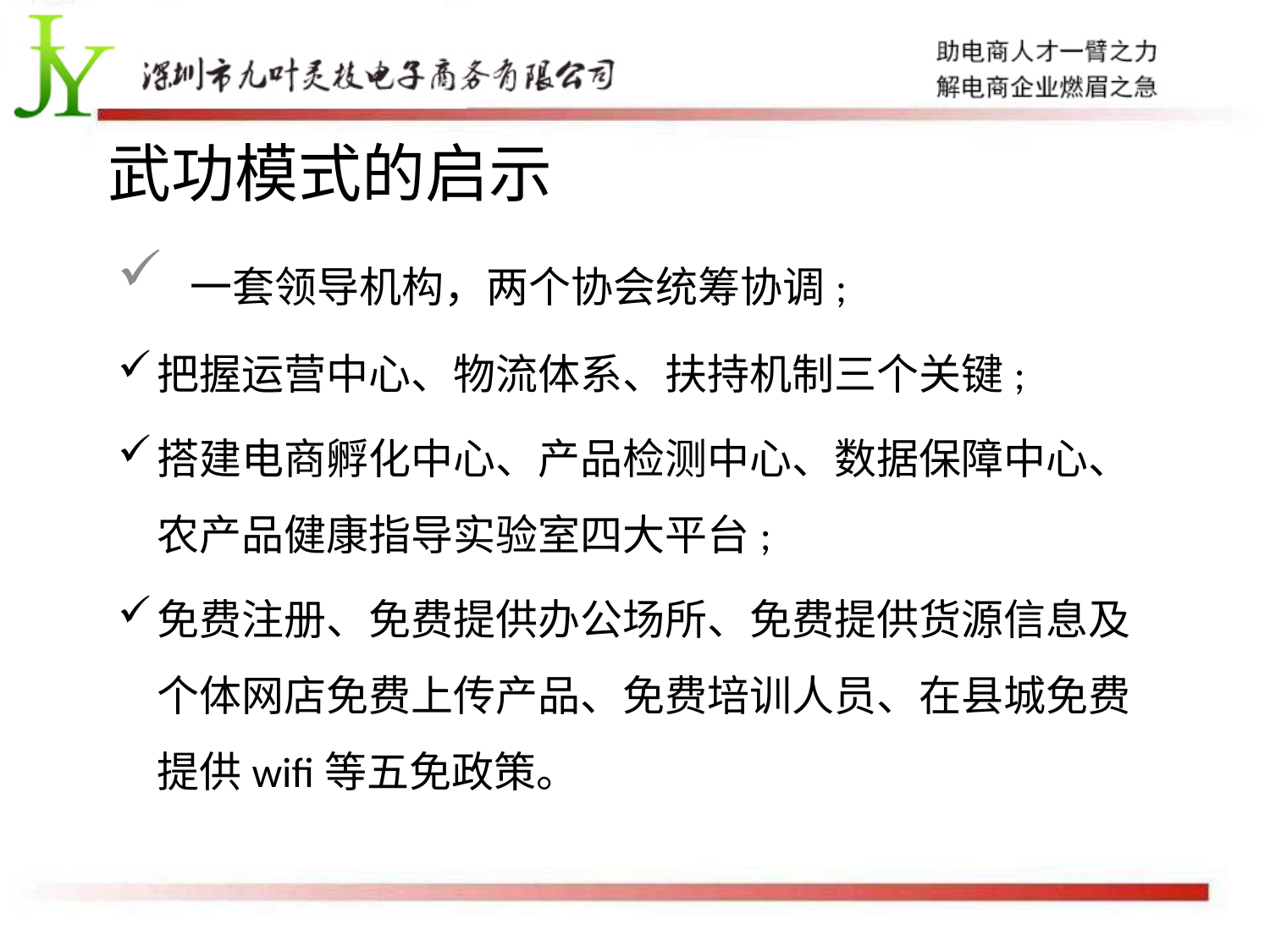

# 武功模式的启示
 一套领导机构，两个协会统筹协调;
把握运营中心、物流体系、扶持机制三个关键;
搭建电商孵化中心、产品检测中心、数据保障中心、农产品健康指导实验室四大平台;
免费注册、免费提供办公场所、免费提供货源信息及个体网店免费上传产品、免费培训人员、在县城免费提供wifi等五免政策。